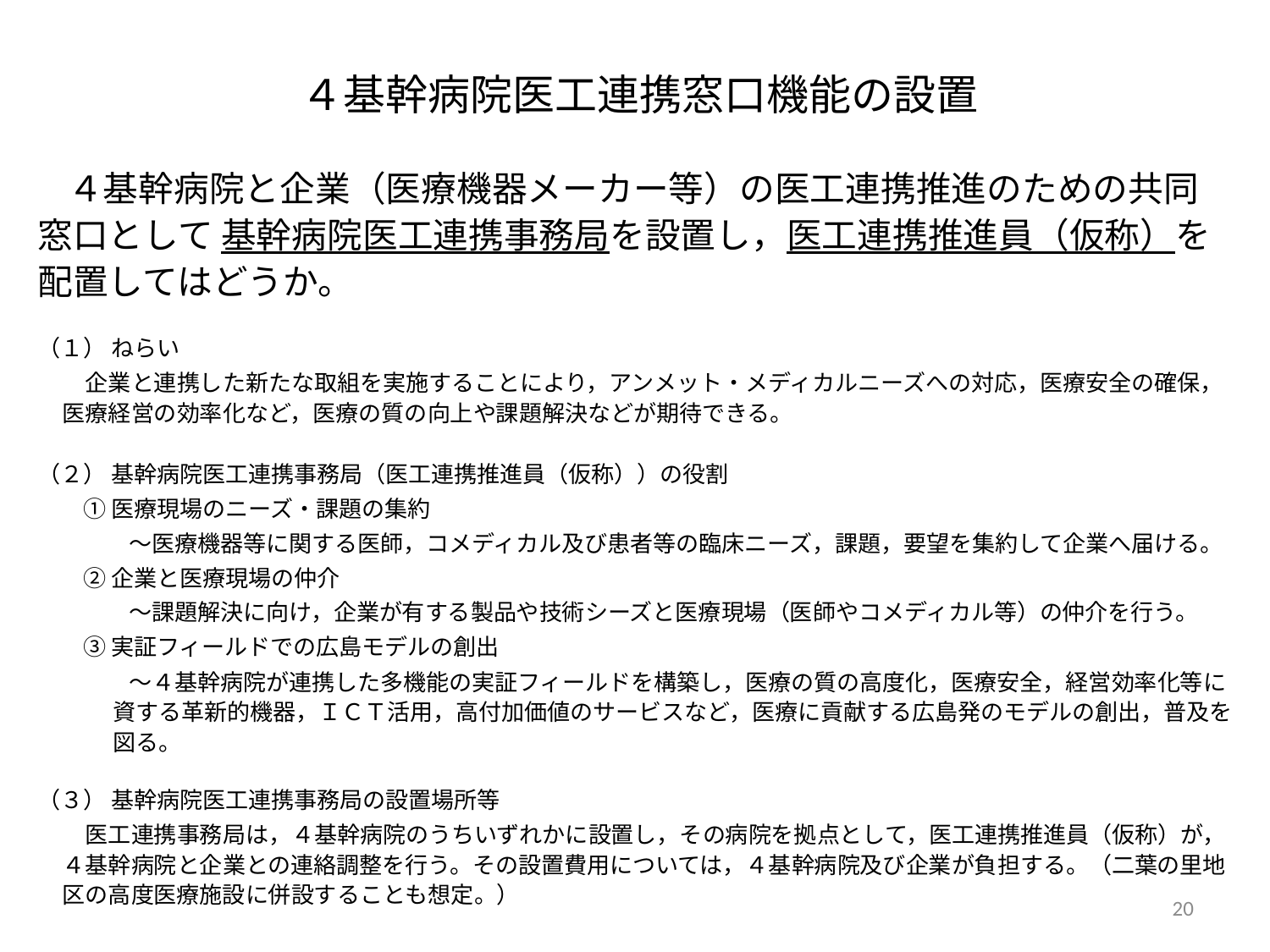

# ４基幹病院医工連携窓口機能の設置
   ４基幹病院と企業（医療機器メーカー等）の医工連携推進のための共同窓口として 基幹病院医工連携事務局を設置し，医工連携推進員（仮称）を配置してはどうか。

（１） ねらい
　企業と連携した新たな取組を実施することにより，アンメット・メディカルニーズへの対応，医療安全の確保，医療経営の効率化など，医療の質の向上や課題解決などが期待できる。

（２） 基幹病院医工連携事務局（医工連携推進員（仮称））の役割
　　① 医療現場のニーズ・課題の集約
　　　　～医療機器等に関する医師，コメディカル及び患者等の臨床ニーズ，課題，要望を集約して企業へ届ける。
　　② 企業と医療現場の仲介
　　　　～課題解決に向け，企業が有する製品や技術シーズと医療現場（医師やコメディカル等）の仲介を行う。
　　③ 実証フィールドでの広島モデルの創出
　　　　～４基幹病院が連携した多機能の実証フィールドを構築し，医療の質の高度化，医療安全，経営効率化等に資する革新的機器，ＩＣＴ活用，高付加価値のサービスなど，医療に貢献する広島発のモデルの創出，普及を図る。

（３） 基幹病院医工連携事務局の設置場所等
　医工連携事務局は，４基幹病院のうちいずれかに設置し，その病院を拠点として，医工連携推進員（仮称）が，４基幹病院と企業との連絡調整を行う。その設置費用については，４基幹病院及び企業が負担する。（二葉の里地区の高度医療施設に併設することも想定。）
20